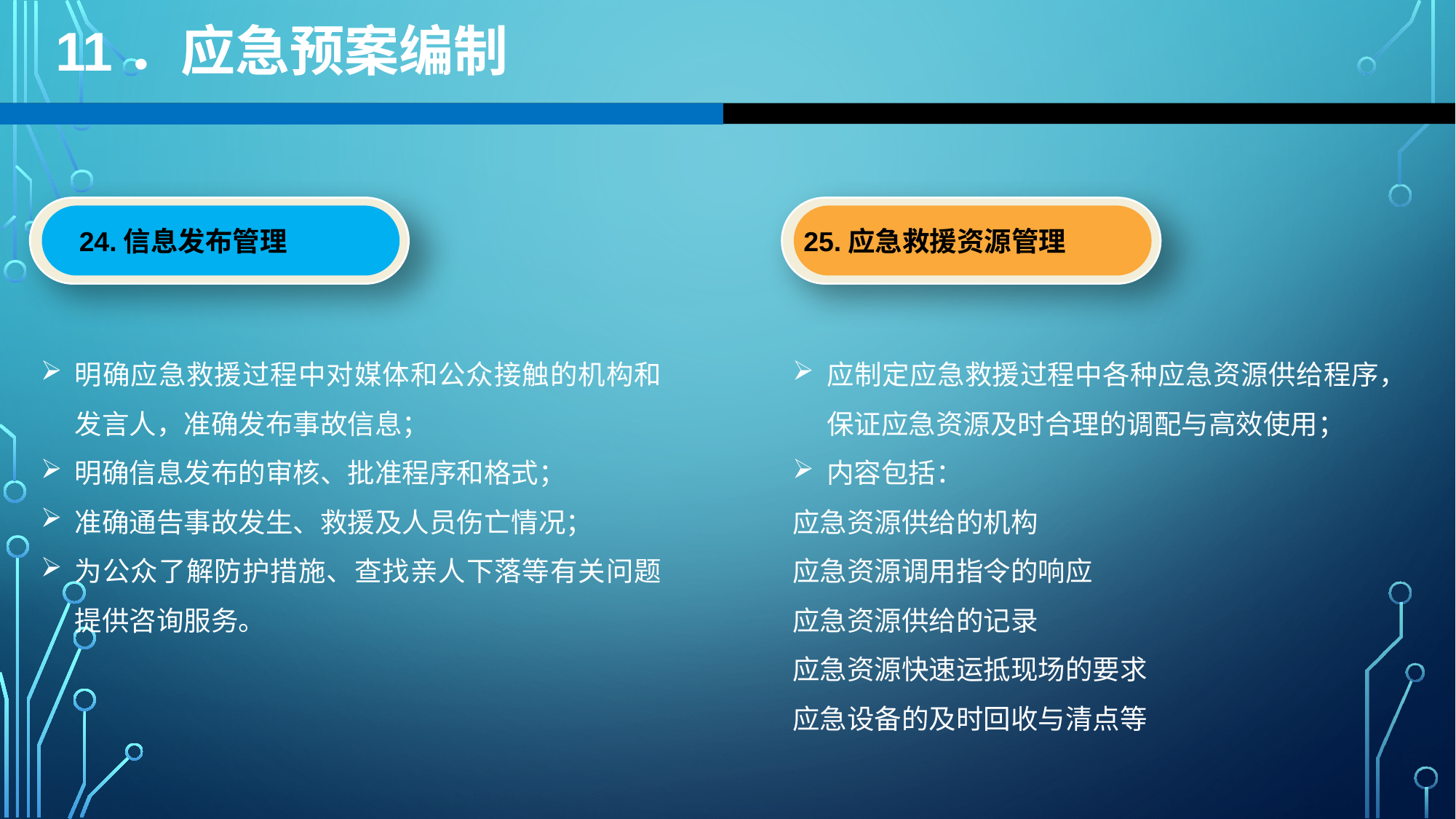

11．应急预案编制

24.信息发布管理
25.应急救援资源管理
明确应急救援过程中对媒体和公众接触的机构和发言人，准确发布事故信息；
明确信息发布的审核、批准程序和格式；
准确通告事故发生、救援及人员伤亡情况；
为公众了解防护措施、查找亲人下落等有关问题提供咨询服务。
应制定应急救援过程中各种应急资源供给程序，保证应急资源及时合理的调配与高效使用；
内容包括：
应急资源供给的机构
应急资源调用指令的响应
应急资源供给的记录
应急资源快速运抵现场的要求
应急设备的及时回收与清点等